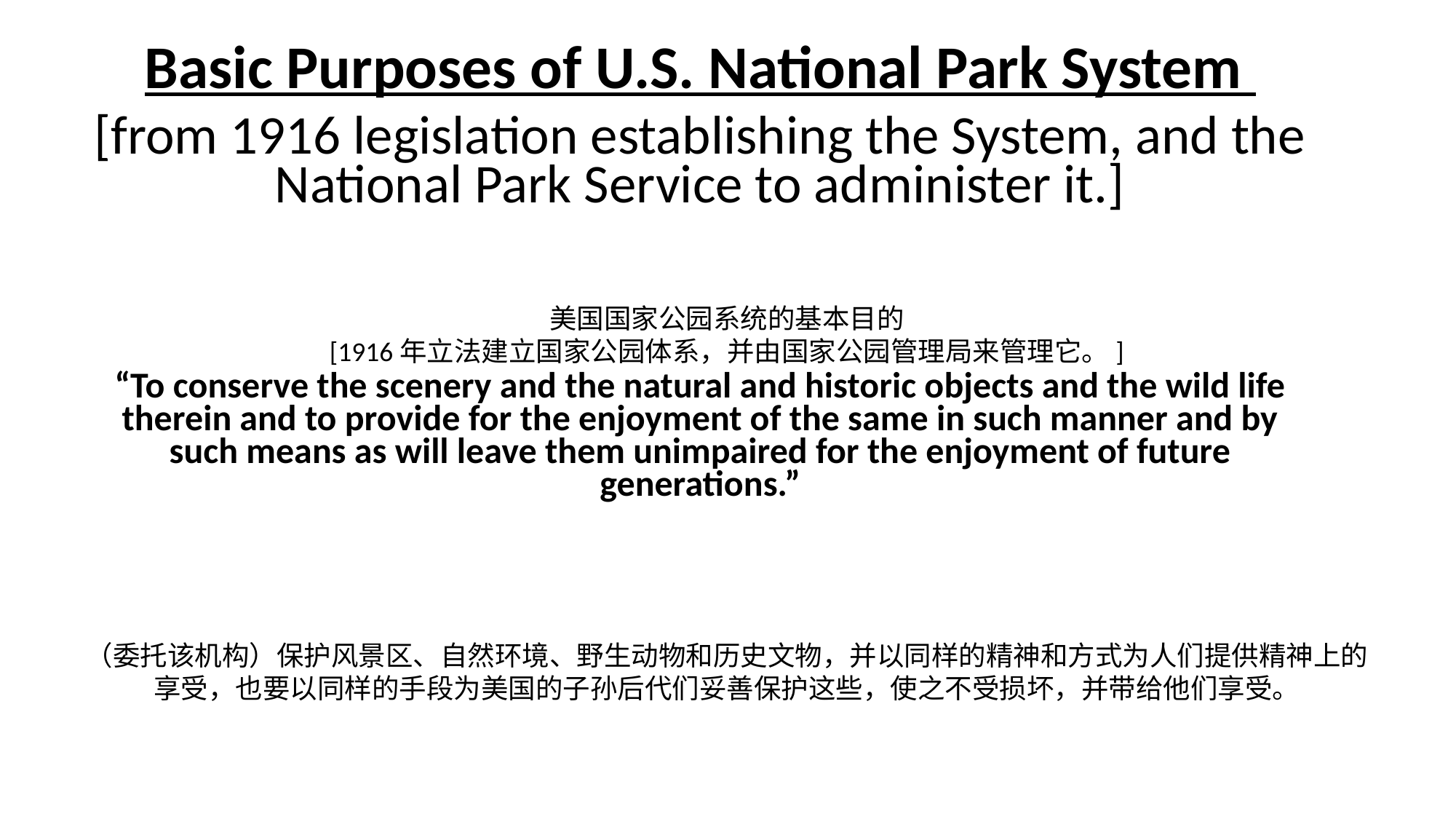

Basic Purposes of U.S. National Park System
[from 1916 legislation establishing the System, and the National Park Service to administer it.]

“To conserve the scenery and the natural and historic objects and the wild life therein and to provide for the enjoyment of the same in such manner and by such means as will leave them unimpaired for the enjoyment of future generations.”
#

美国国家公园系统的基本目的
[1916年立法建立国家公园体系，并由国家公园管理局来管理它。]

（委托该机构）保护风景区、自然环境、野生动物和历史文物，并以同样的精神和方式为人们提供精神上的享受，也要以同样的手段为美国的子孙后代们妥善保护这些，使之不受损坏，并带给他们享受。